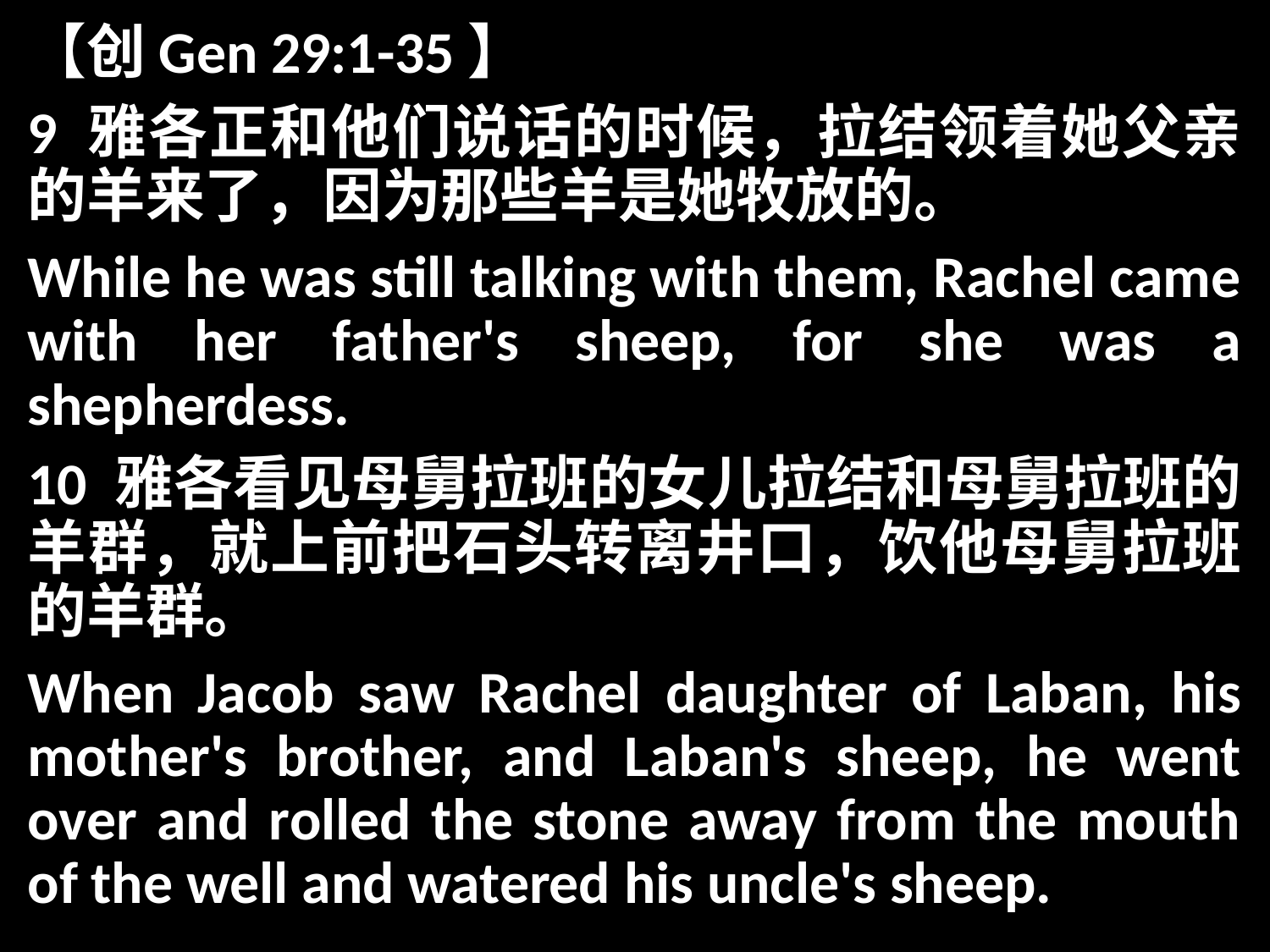

【创Gen 29:1-35】
9 雅各正和他们说话的时候，拉结领着她父亲的羊来了，因为那些羊是她牧放的。
While he was still talking with them, Rachel came with her father's sheep, for she was a shepherdess.
10 雅各看见母舅拉班的女儿拉结和母舅拉班的羊群，就上前把石头转离井口，饮他母舅拉班的羊群。
When Jacob saw Rachel daughter of Laban, his mother's brother, and Laban's sheep, he went over and rolled the stone away from the mouth of the well and watered his uncle's sheep.